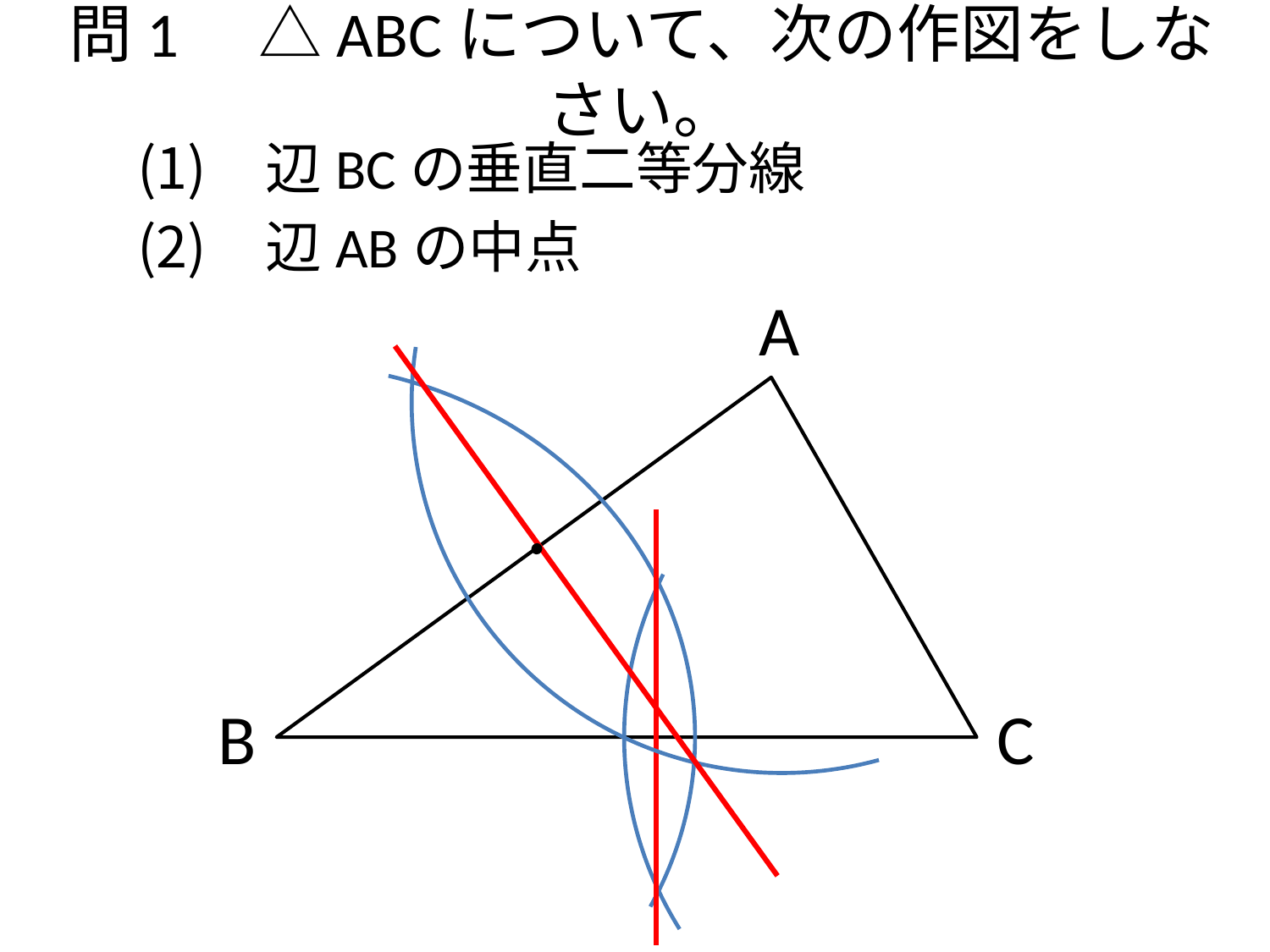

# 問1　△ABCについて、次の作図をしなさい。

　辺BCの垂直二等分線
　辺ABの中点
A

B
C